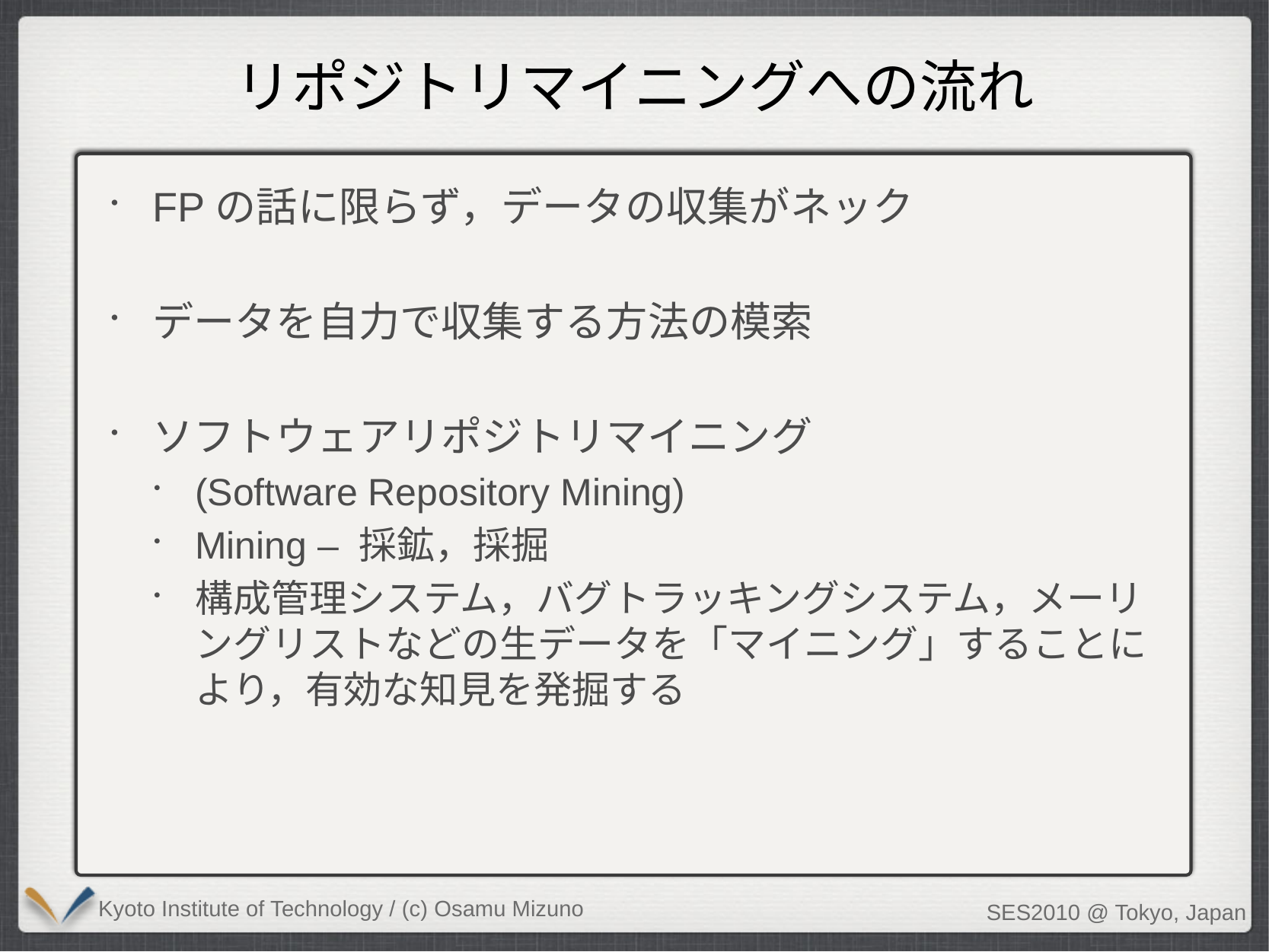

# リポジトリマイニングへの流れ
FPの話に限らず，データの収集がネック

データを自力で収集する方法の模索

ソフトウェアリポジトリマイニング
(Software Repository Mining)
Mining – 採鉱，採掘
構成管理システム，バグトラッキングシステム，メーリングリストなどの生データを「マイニング」することにより，有効な知見を発掘する